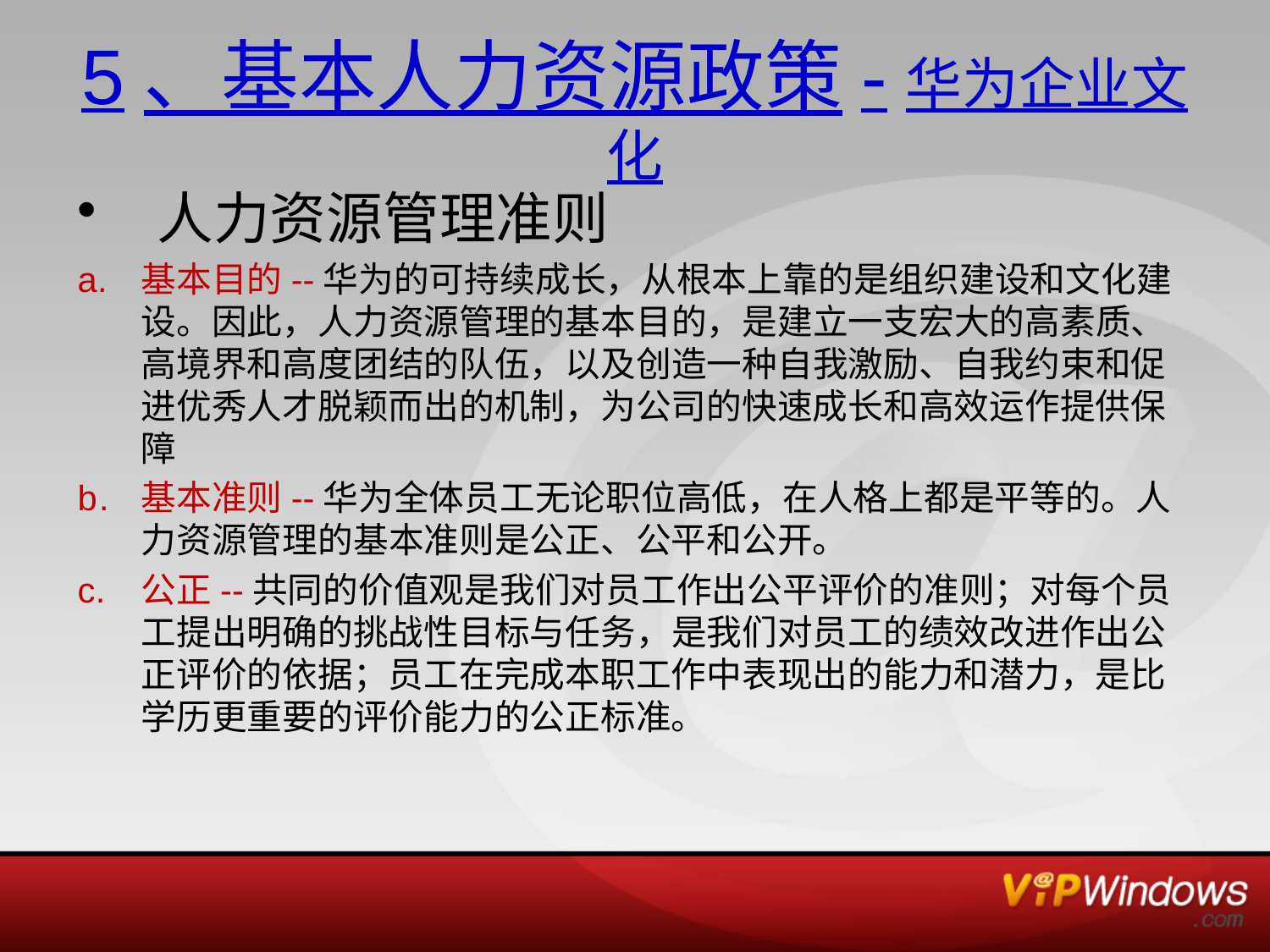

# 5、基本人力资源政策-华为企业文化
人力资源管理准则
基本目的--华为的可持续成长，从根本上靠的是组织建设和文化建设。因此，人力资源管理的基本目的，是建立一支宏大的高素质、高境界和高度团结的队伍，以及创造一种自我激励、自我约束和促进优秀人才脱颖而出的机制，为公司的快速成长和高效运作提供保障
基本准则--华为全体员工无论职位高低，在人格上都是平等的。人力资源管理的基本准则是公正、公平和公开。
公正--共同的价值观是我们对员工作出公平评价的准则；对每个员工提出明确的挑战性目标与任务，是我们对员工的绩效改进作出公正评价的依据；员工在完成本职工作中表现出的能力和潜力，是比学历更重要的评价能力的公正标准。